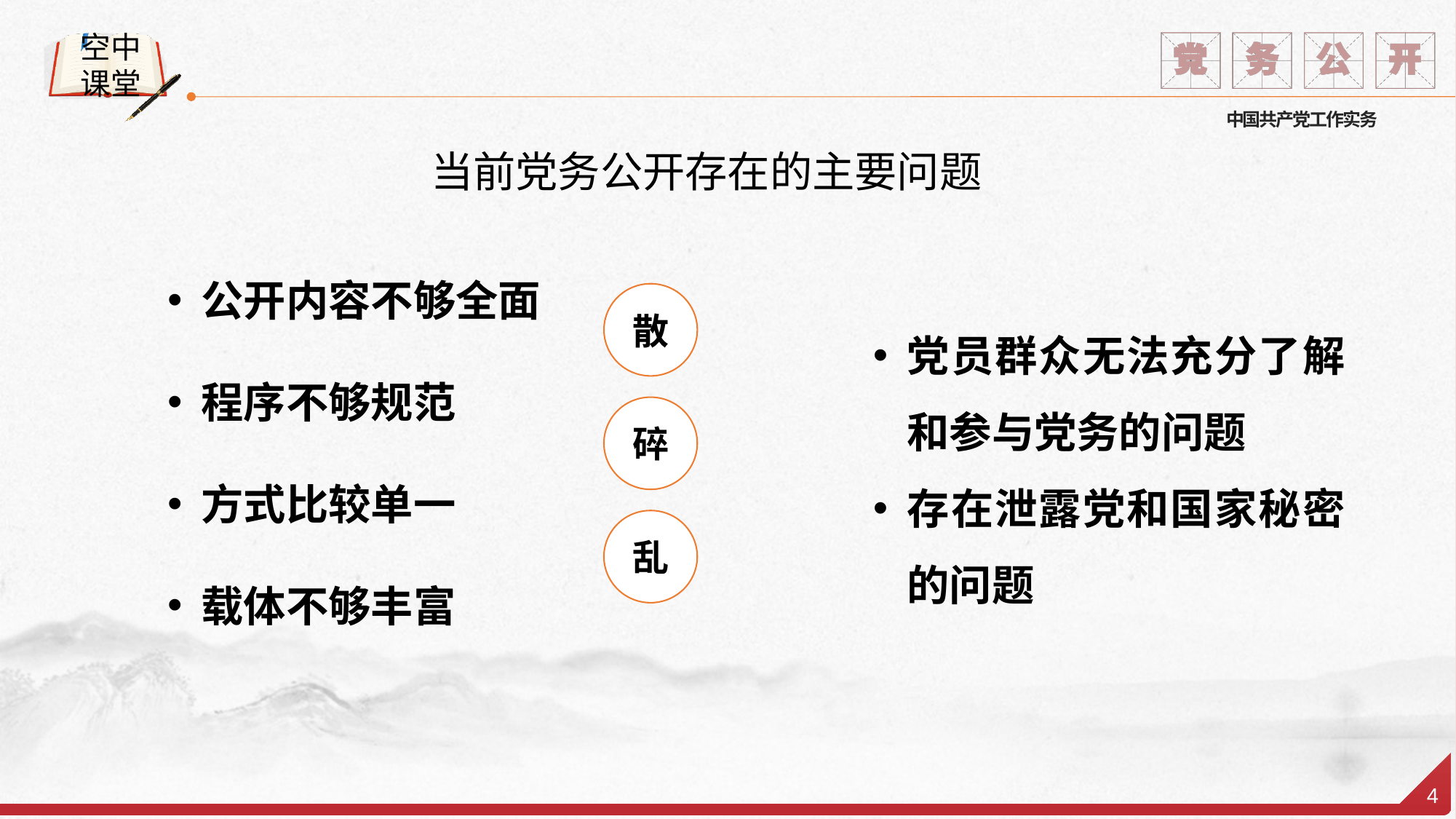

当前党务公开存在的主要问题
公开内容不够全面
程序不够规范
方式比较单一
载体不够丰富
散
党员群众无法充分了解和参与党务的问题
存在泄露党和国家秘密的问题
碎
乱